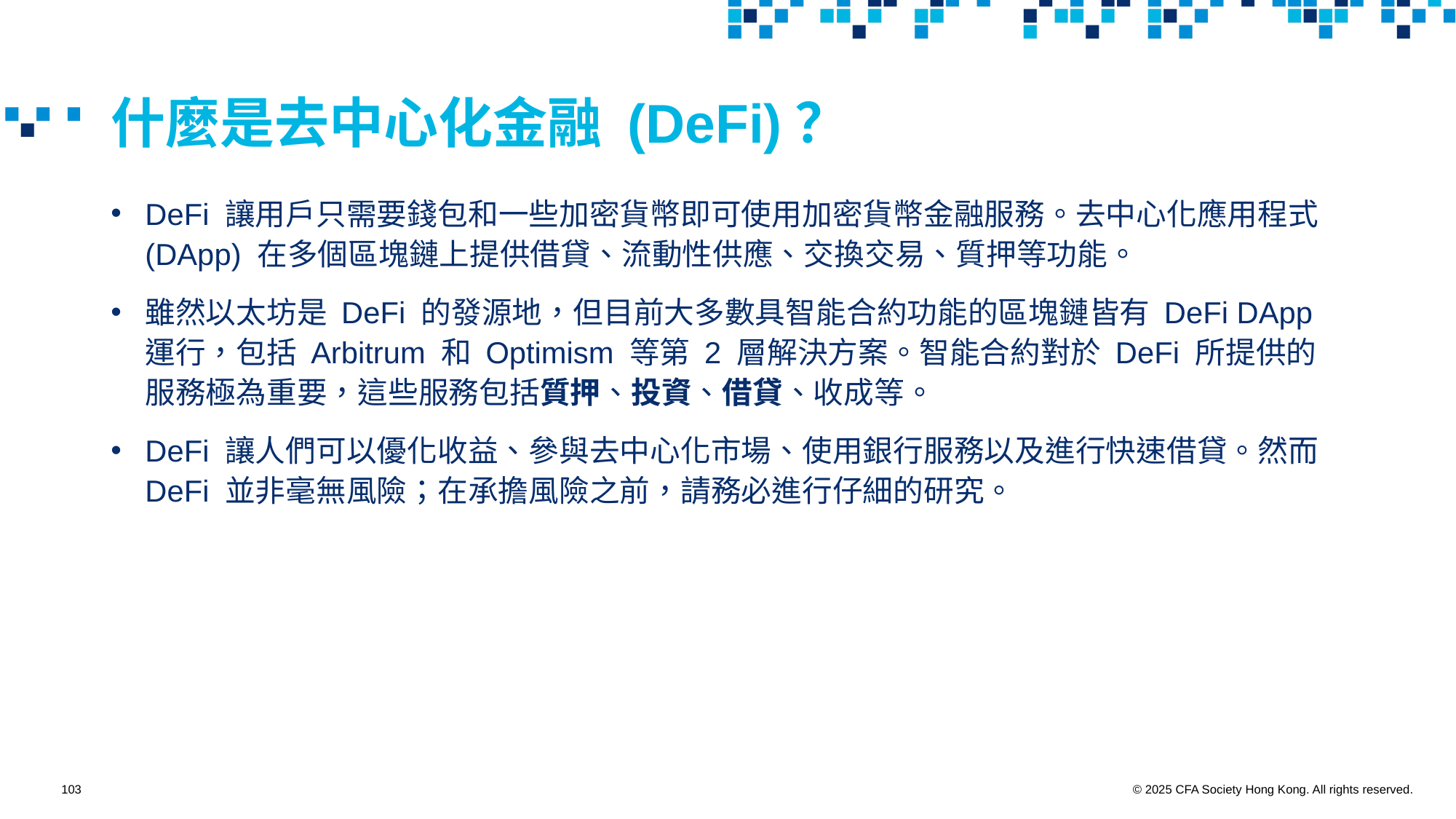

# 什麼是去中心化金融 (DeFi)？
DeFi 讓用戶只需要錢包和一些加密貨幣即可使用加密貨幣金融服務。去中心化應用程式 (DApp) 在多個區塊鏈上提供借貸、流動性供應、交換交易、質押等功能。
雖然以太坊是 DeFi 的發源地，但目前大多數具智能合約功能的區塊鏈皆有 DeFi DApp 運行，包括 Arbitrum 和 Optimism 等第 2 層解決方案。智能合約對於 DeFi 所提供的服務極為重要，這些服務包括質押、投資、借貸、收成等。
DeFi 讓人們可以優化收益、參與去中心化市場、使用銀行服務以及進行快速借貸。然而 DeFi 並非毫無風險；在承擔風險之前，請務必進行仔細的研究。
103
© 2025 CFA Society Hong Kong. All rights reserved.